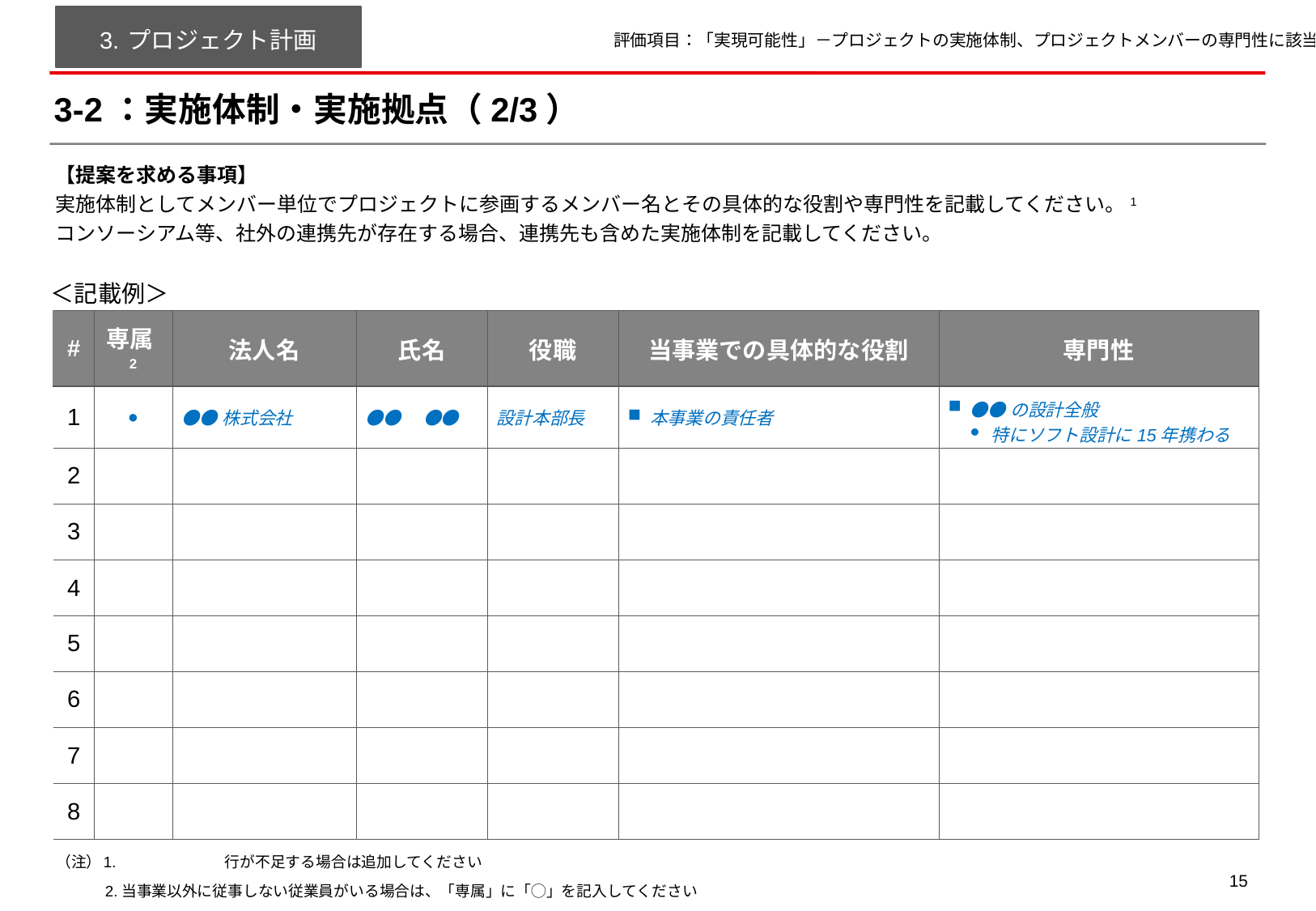

プロジェクト計画
評価項目：「実現可能性」－プロジェクトの実施体制、プロジェクトメンバーの専門性に該当
# 3-2：実施体制・実施拠点（2/3）
【提案を求める事項】
実施体制としてメンバー単位でプロジェクトに参画するメンバー名とその具体的な役割や専門性を記載してください。1
コンソーシアム等、社外の連携先が存在する場合、連携先も含めた実施体制を記載してください。
＜記載例＞
| # | 専属2 | 法人名 | 氏名 | 役職 | 当事業での具体的な役割 | 専門性 |
| --- | --- | --- | --- | --- | --- | --- |
| 1 | ● | ●●株式会社 | ●●　●● | 設計本部長 | 本事業の責任者 | ●●の設計全般 特にソフト設計に15年携わる |
| 2 |  |  |  |  |  |  |
| 3 |  |  |  |  |  |  |
| 4 |  |  |  |  |  |  |
| 5 |  |  |  |  |  |  |
| 6 |  |  |  |  |  |  |
| 7 |  |  |  |  |  |  |
| 8 |  |  |  |  |  |  |
（注）	1.	行が不足する場合は追加してください
　　　2.当事業以外に従事しない従業員がいる場合は、「専属」に「◯」を記入してください